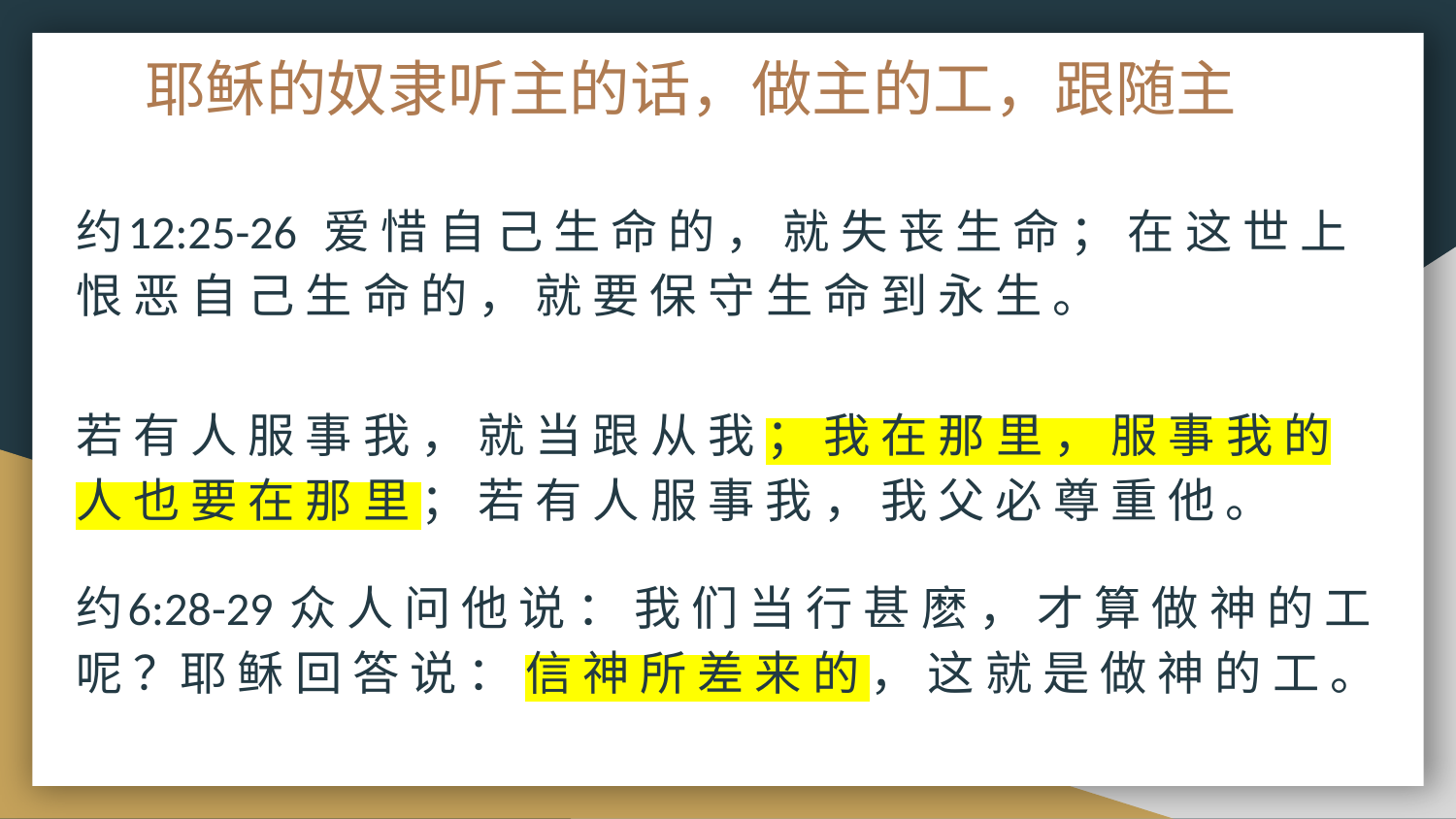

# 耶稣的奴隶听主的话，做主的工，跟随主
约12:25-26  爱 惜 自 己 生 命 的 ， 就 失 丧 生 命 ； 在 这 世 上 恨 恶 自 己 生 命 的 ， 就 要 保 守 生 命 到 永 生 。
若 有 人 服 事 我 ， 就 当 跟 从 我 ； 我 在 那 里 ， 服 事 我 的 人 也 要 在 那 里 ； 若 有 人 服 事 我 ， 我 父 必 尊 重 他 。

约6:28-29 众 人 问 他 说 ： 我 们 当 行 甚 麽 ， 才 算 做 神 的 工 呢 ？耶 稣 回 答 说 ： 信 神 所 差 来 的 ， 这 就 是 做 神 的 工 。